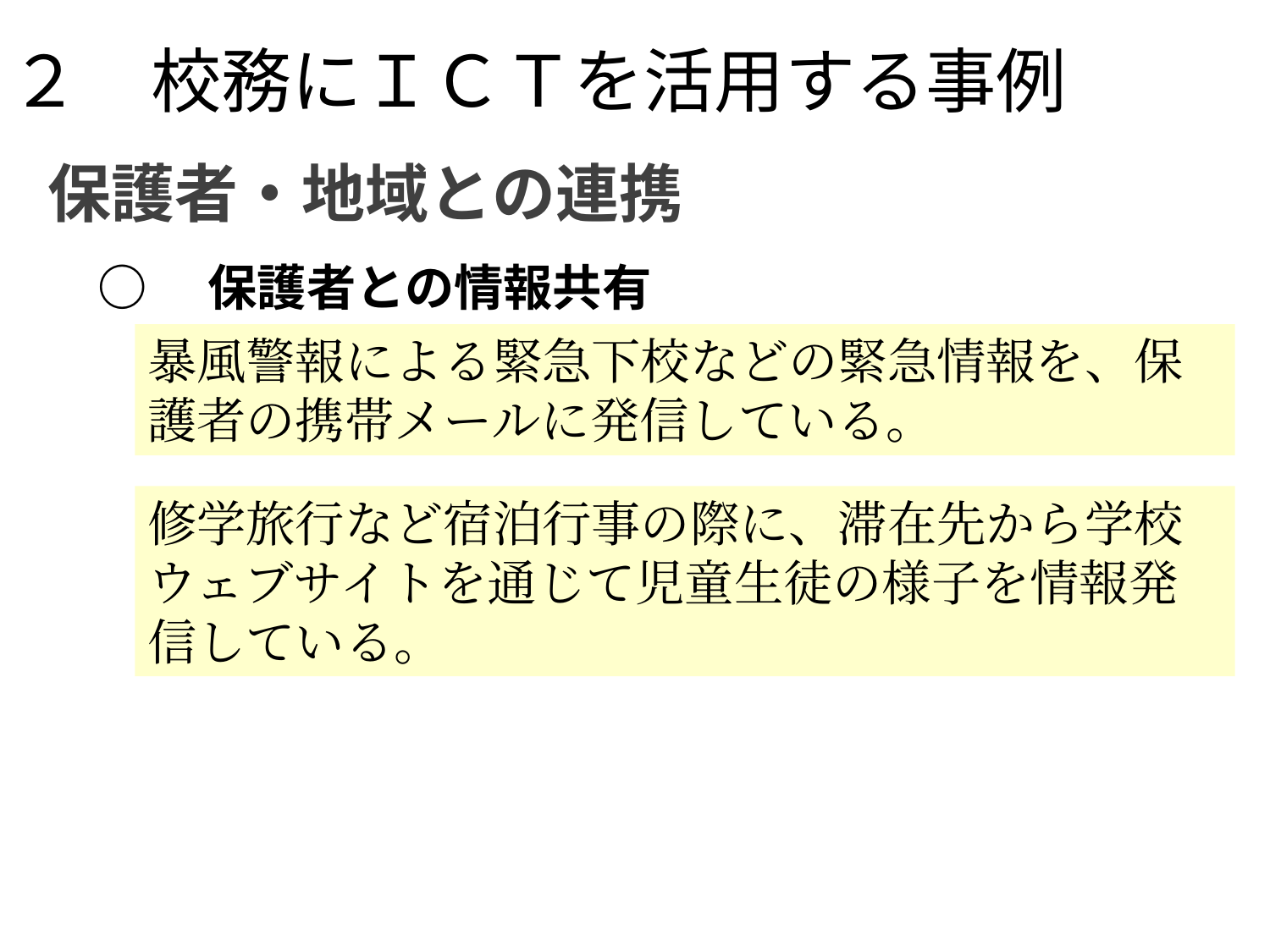

# ２　校務にＩＣＴを活用する事例
保護者・地域との連携
○　保護者との情報共有
暴風警報による緊急下校などの緊急情報を、保護者の携帯メールに発信している。
修学旅行など宿泊行事の際に、滞在先から学校ウェブサイトを通じて児童生徒の様子を情報発信している。